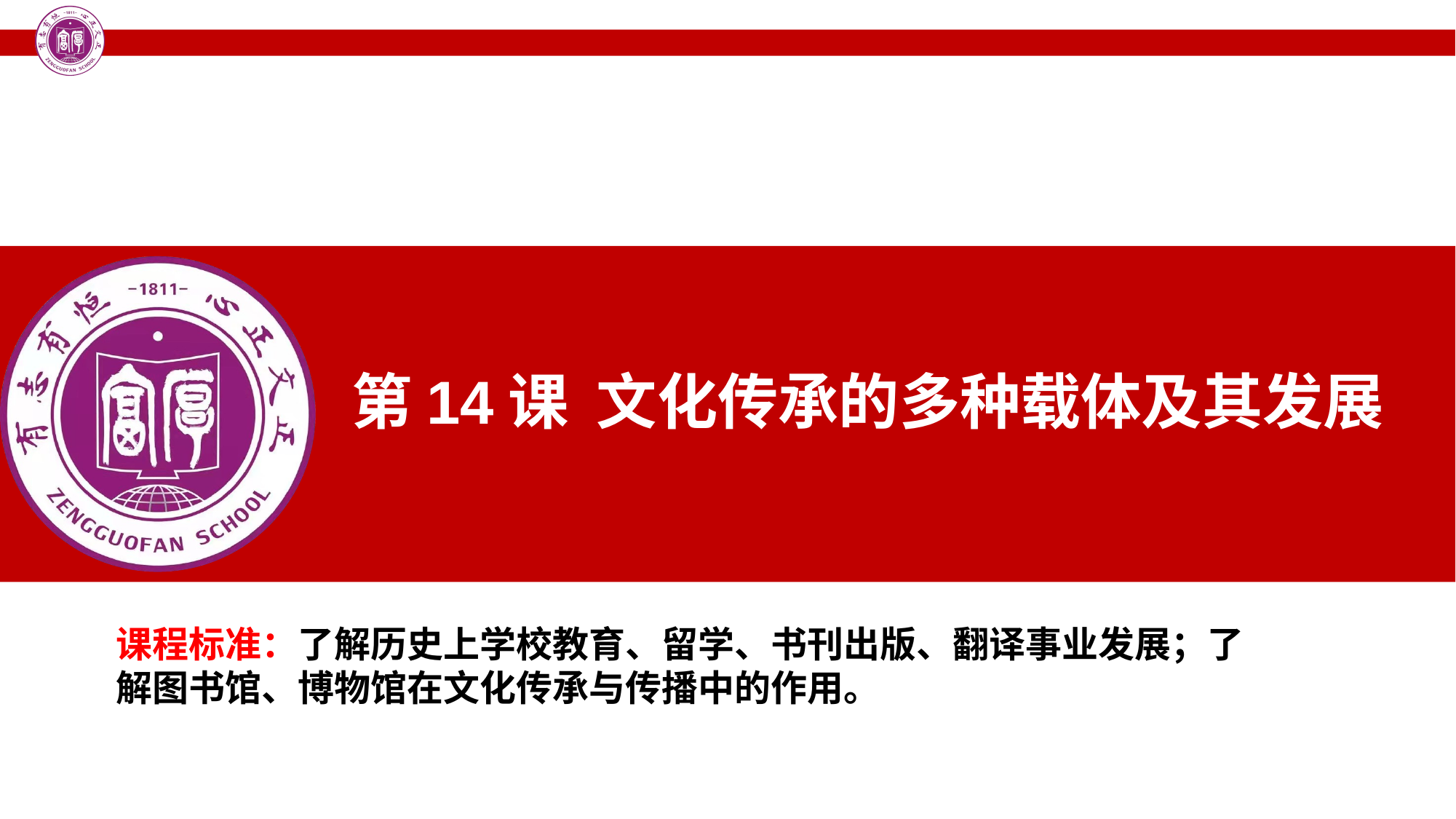

第14课  文化传承的多种载体及其发展
课程标准：了解历史上学校教育、留学、书刊出版、翻译事业发展；了解图书馆、博物馆在文化传承与传播中的作用。